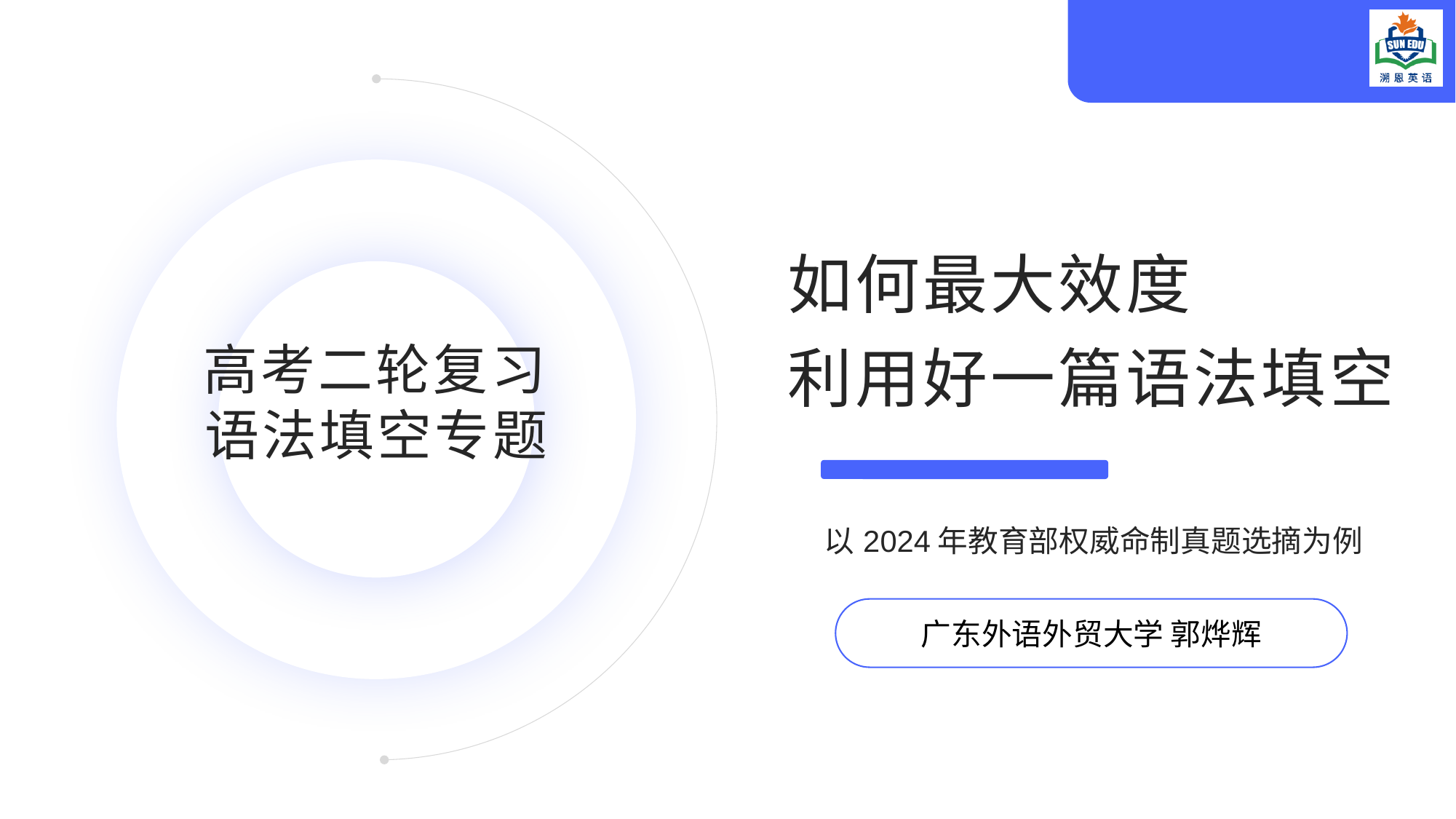

如何最大效度
利用好一篇语法填空
高考二轮复习语法填空专题
以2024年教育部权威命制真题选摘为例
广东外语外贸大学 郭烨辉